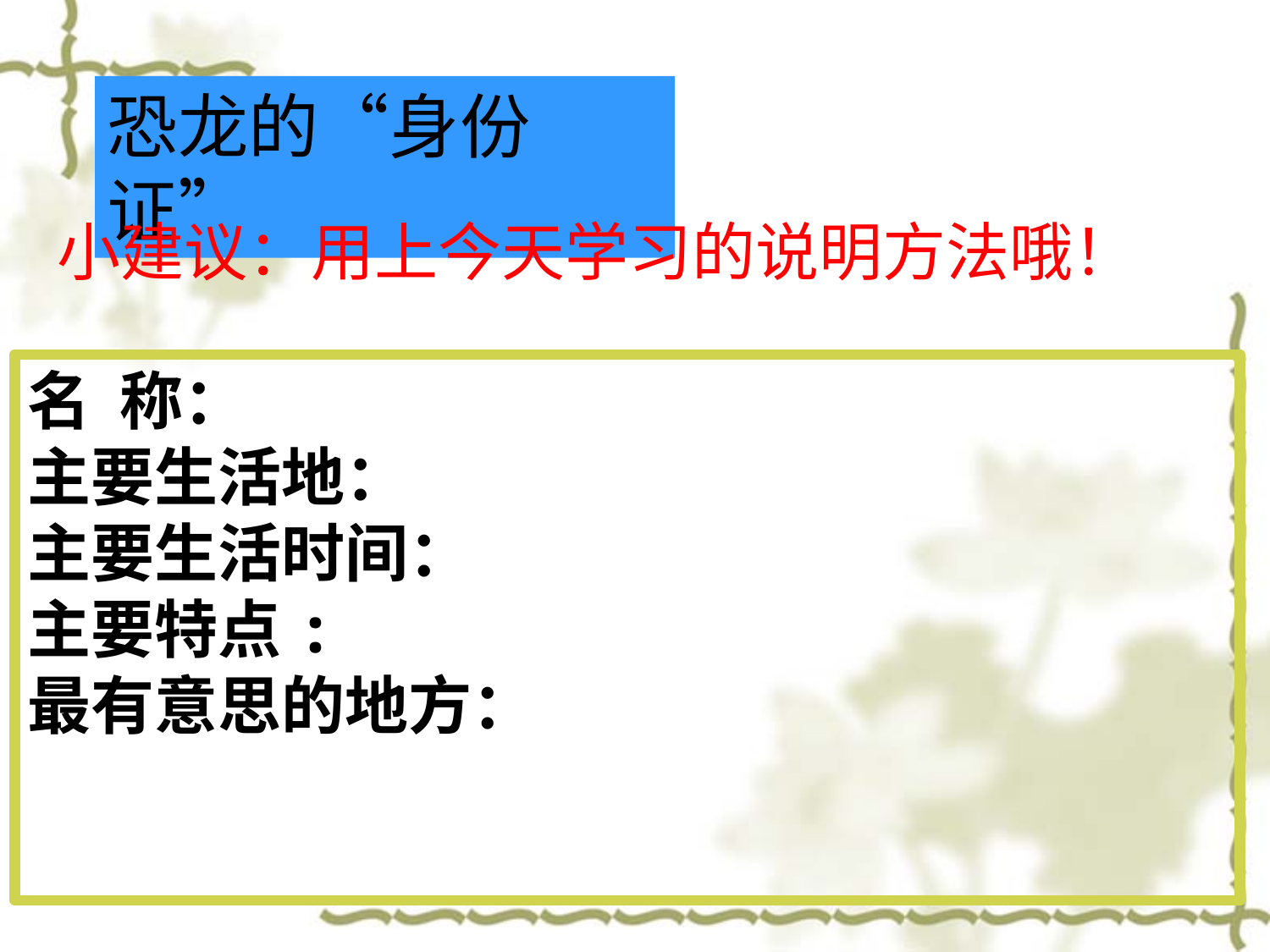

恐龙的“身份证”
小建议：用上今天学习的说明方法哦！
名  称：
主要生活地：
主要生活时间：
主要特点:
最有意思的地方：